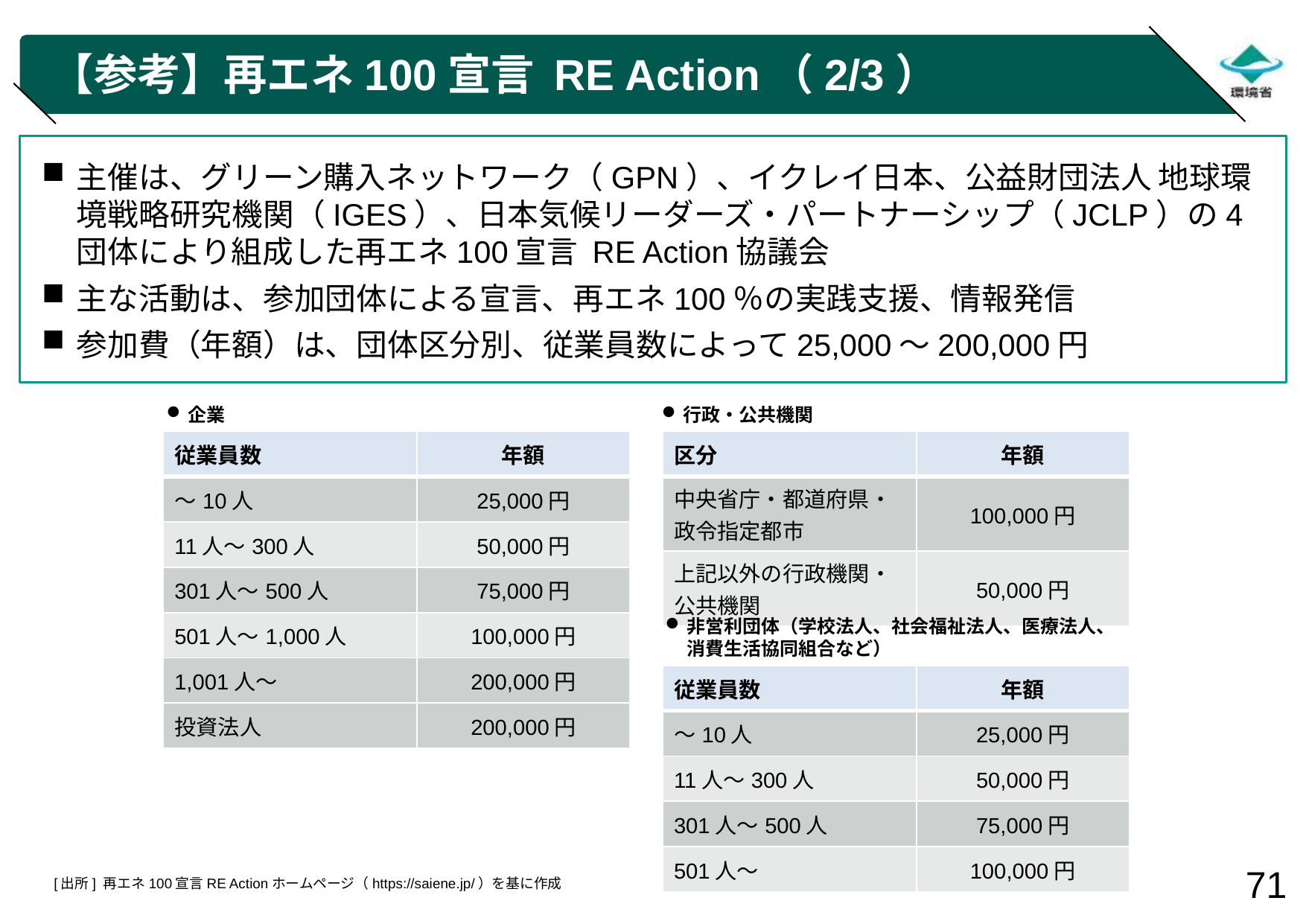

# 【参考】再エネ100宣言 RE Action（2/3）
主催は、グリーン購入ネットワーク（GPN）、イクレイ日本、公益財団法人 地球環境戦略研究機関（IGES）、日本気候リーダーズ・パートナーシップ（JCLP）の4団体により組成した再エネ100宣言 RE Action協議会
主な活動は、参加団体による宣言、再エネ100％の実践支援、情報発信
参加費（年額）は、団体区分別、従業員数によって25,000～200,000円
企業
行政・公共機関
| 従業員数 | 年額 |
| --- | --- |
| ～10人 | 25,000円 |
| 11人～300人 | 50,000円 |
| 301人～500人 | 75,000円 |
| 501人～1,000人 | 100,000円 |
| 1,001人～ | 200,000円 |
| 投資法人 | 200,000円 |
| 区分 | 年額 |
| --- | --- |
| 中央省庁・都道府県・政令指定都市 | 100,000円 |
| 上記以外の行政機関・公共機関 | 50,000円 |
非営利団体（学校法人、社会福祉法人、医療法人、消費生活協同組合など）
| 従業員数 | 年額 |
| --- | --- |
| ～10人 | 25,000円 |
| 11人～300人 | 50,000円 |
| 301人～500人 | 75,000円 |
| 501人～ | 100,000円 |
[出所] 再エネ100宣言RE Actionホームページ（https://saiene.jp/）を基に作成